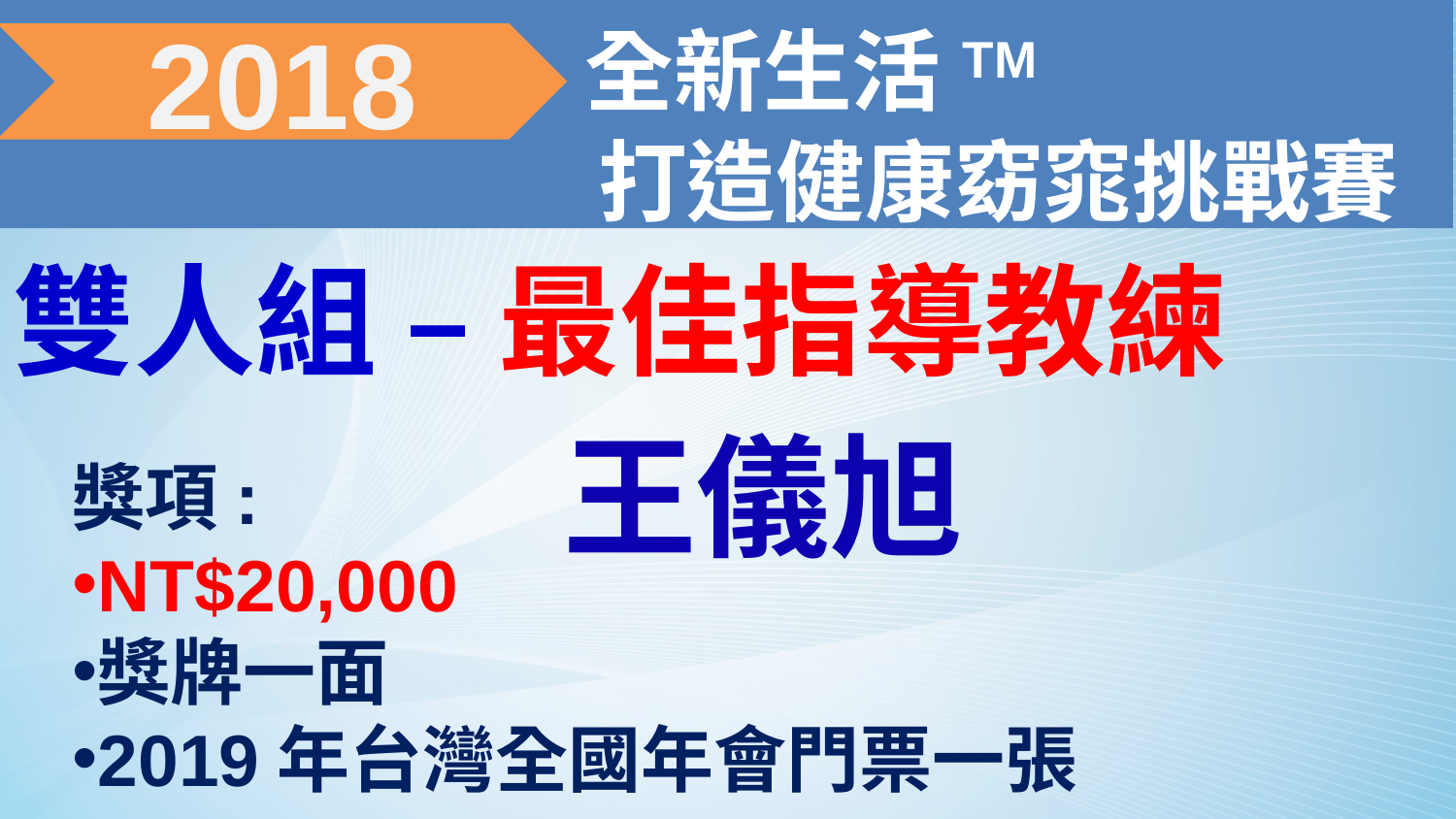

全新生活TM
                          打造健康窈窕挑戰賽
2018
雙人組 – 最佳指導教練
王儀旭
獎項:
NT$20,000
獎牌一面
2019年台灣全國年會門票一張